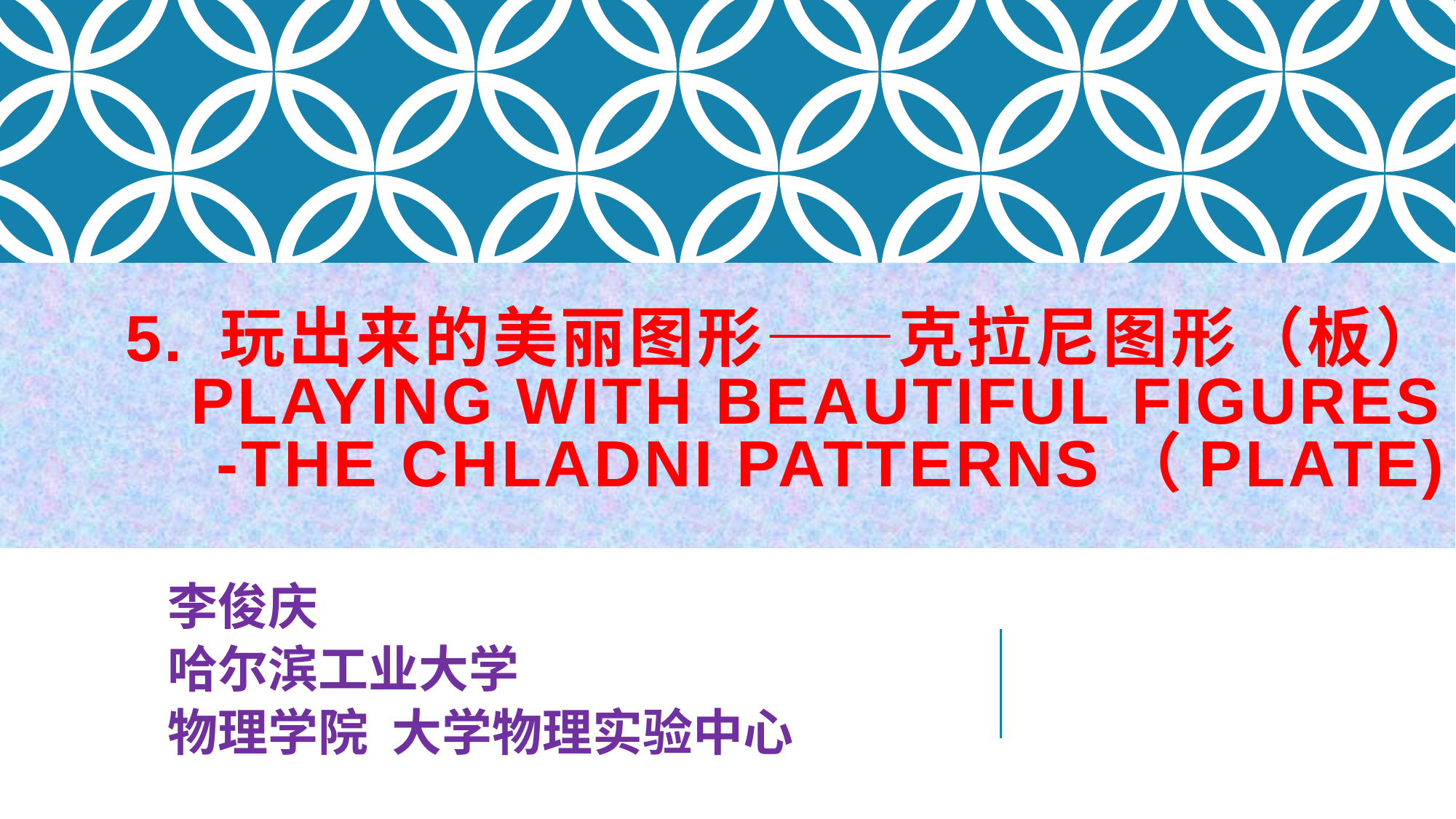

# 5. 玩出来的美丽图形——克拉尼图形（板） Playing with beautiful figures -the Chladni patterns（plate)
李俊庆
哈尔滨工业大学
物理学院  大学物理实验中心